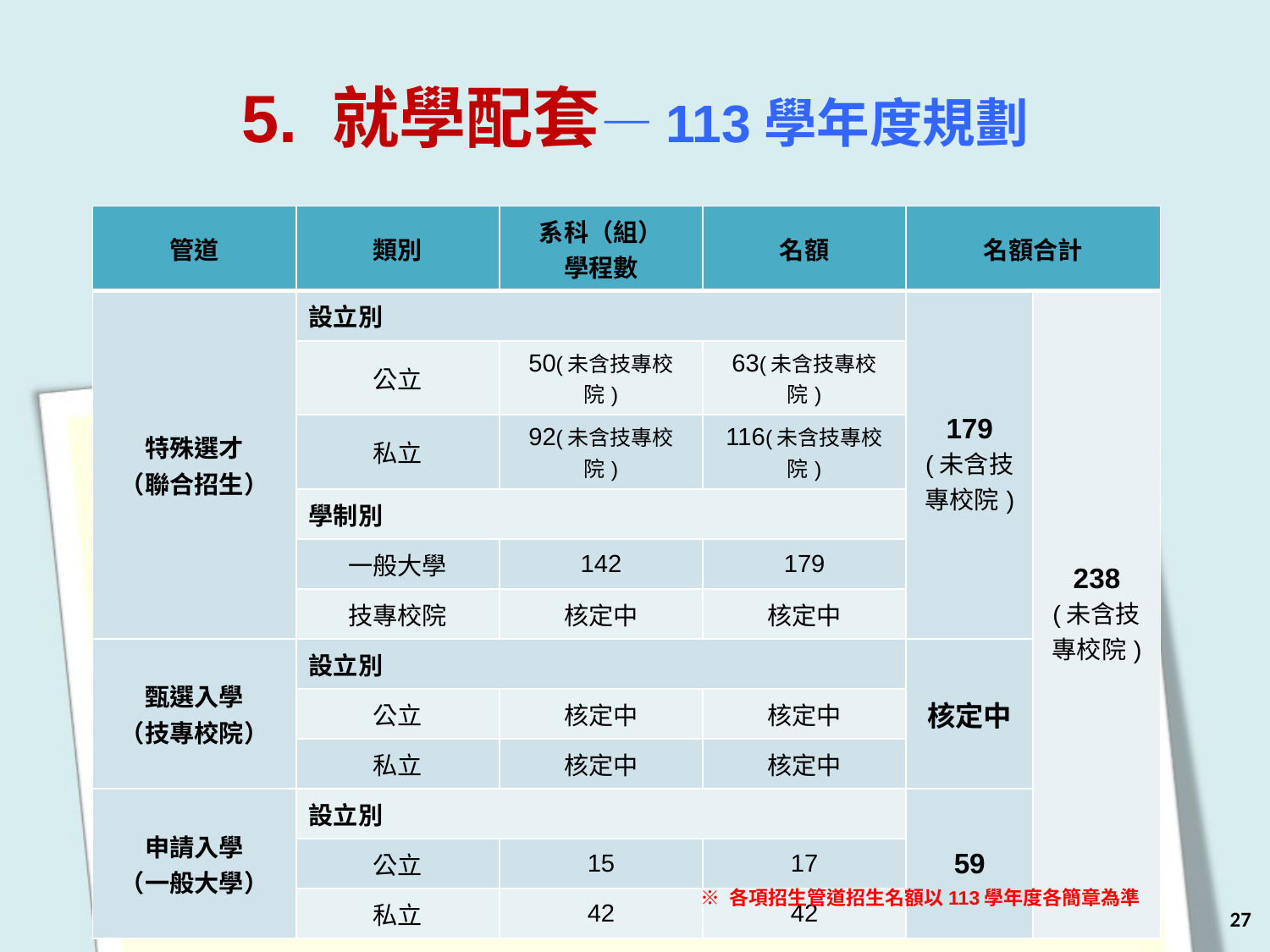

5. 就學配套—113學年度規劃
| 管道 | 類別 | 系科（組） 學程數 | 名額 | 名額合計 |  |
| --- | --- | --- | --- | --- | --- |
| 特殊選才 （聯合招生） | 設立別 |  |  | 179 (未含技專校院) | 238 (未含技專校院) |
|  | 公立 | 50(未含技專校院) | 63(未含技專校院) |  |  |
|  | 私立 | 92(未含技專校院) | 116(未含技專校院) |  |  |
|  | 學制別 |  |  |  |  |
|  | 一般大學 | 142 | 179 |  |  |
|  | 技專校院 | 核定中 | 核定中 |  |  |
| 甄選入學 （技專校院） | 設立別 |  |  | 核定中 |  |
|  | 公立 | 核定中 | 核定中 |  |  |
|  | 私立 | 核定中 | 核定中 |  |  |
| 申請入學 （一般大學） | 設立別 |  |  | 59 |  |
|  | 公立 | 15 | 17 |  |  |
|  | 私立 | 42 | 42 |  |  |
※ 各項招生管道招生名額以113學年度各簡章為準
27